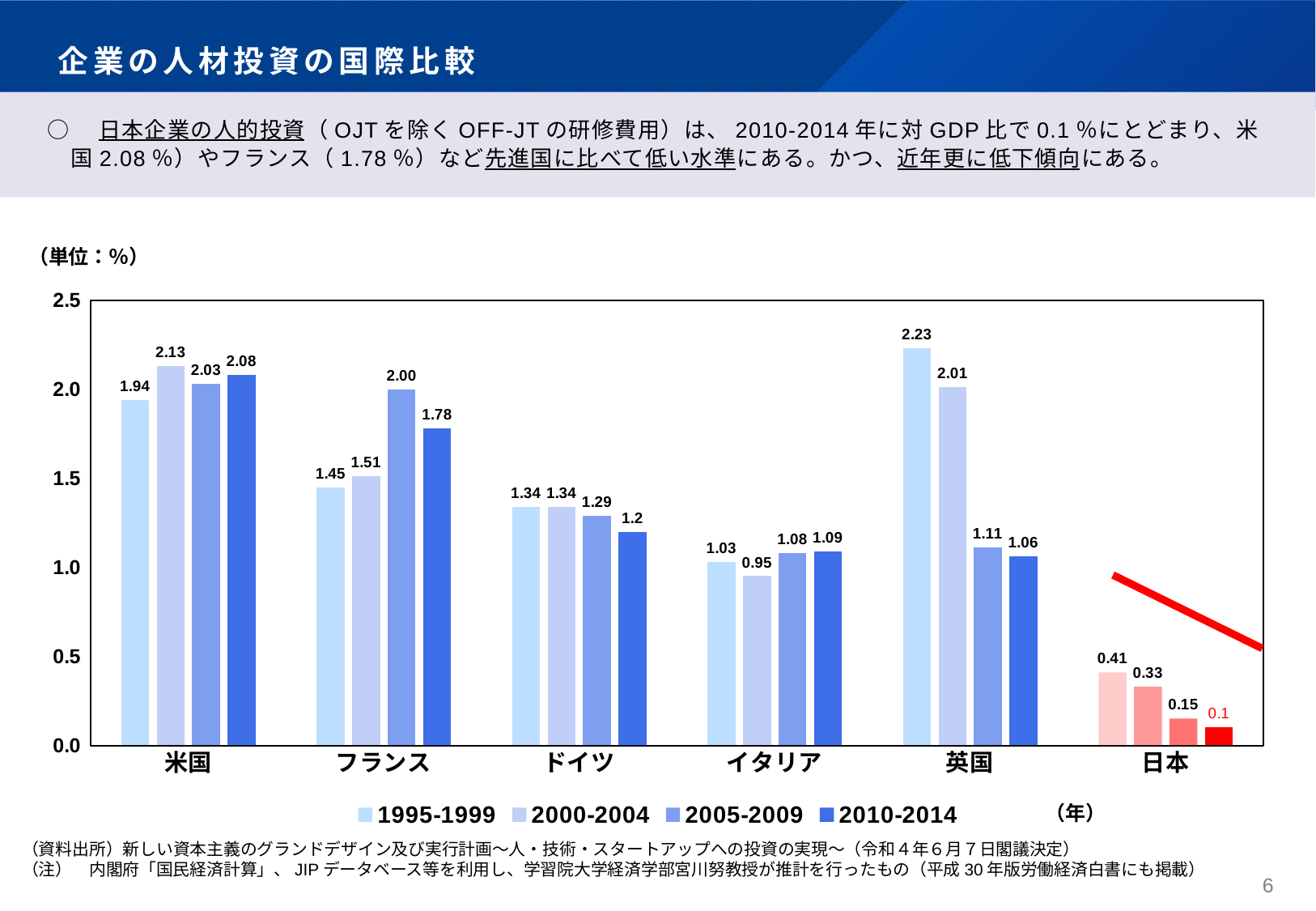

# 企業の人材投資の国際比較
○　日本企業の人的投資（OJTを除くOFF-JTの研修費用）は、2010-2014年に対GDP比で0.1％にとどまり、米国2.08％）やフランス（1.78％）など先進国に比べて低い水準にある。かつ、近年更に低下傾向にある。
（単位：％）

### Chart

| Category | 1995-1999 | 2000-2004 | 2005-2009 | 2010-2014 |
|---|---|---|---|---|
| 米国 | 1.94 | 2.13 | 2.03 | 2.08 |
| フランス | 1.45 | 1.51 | 2.0 | 1.78 |
| ドイツ | 1.34 | 1.34 | 1.29 | 1.2 |
| イタリア | 1.03 | 0.95 | 1.08 | 1.09 |
| 英国 | 2.23 | 2.01 | 1.11 | 1.06 |
| 日本 | 0.41 | 0.33 | 0.15 | 0.1 |
（年）
（資料出所）新しい資本主義のグランドデザイン及び実行計画～人・技術・スタートアップへの投資の実現～（令和４年６月７日閣議決定）
（注）　内閣府「国民経済計算」、JIPデータベース等を利用し、学習院大学経済学部宮川努教授が推計を行ったもの（平成30年版労働経済白書にも掲載）
6
6